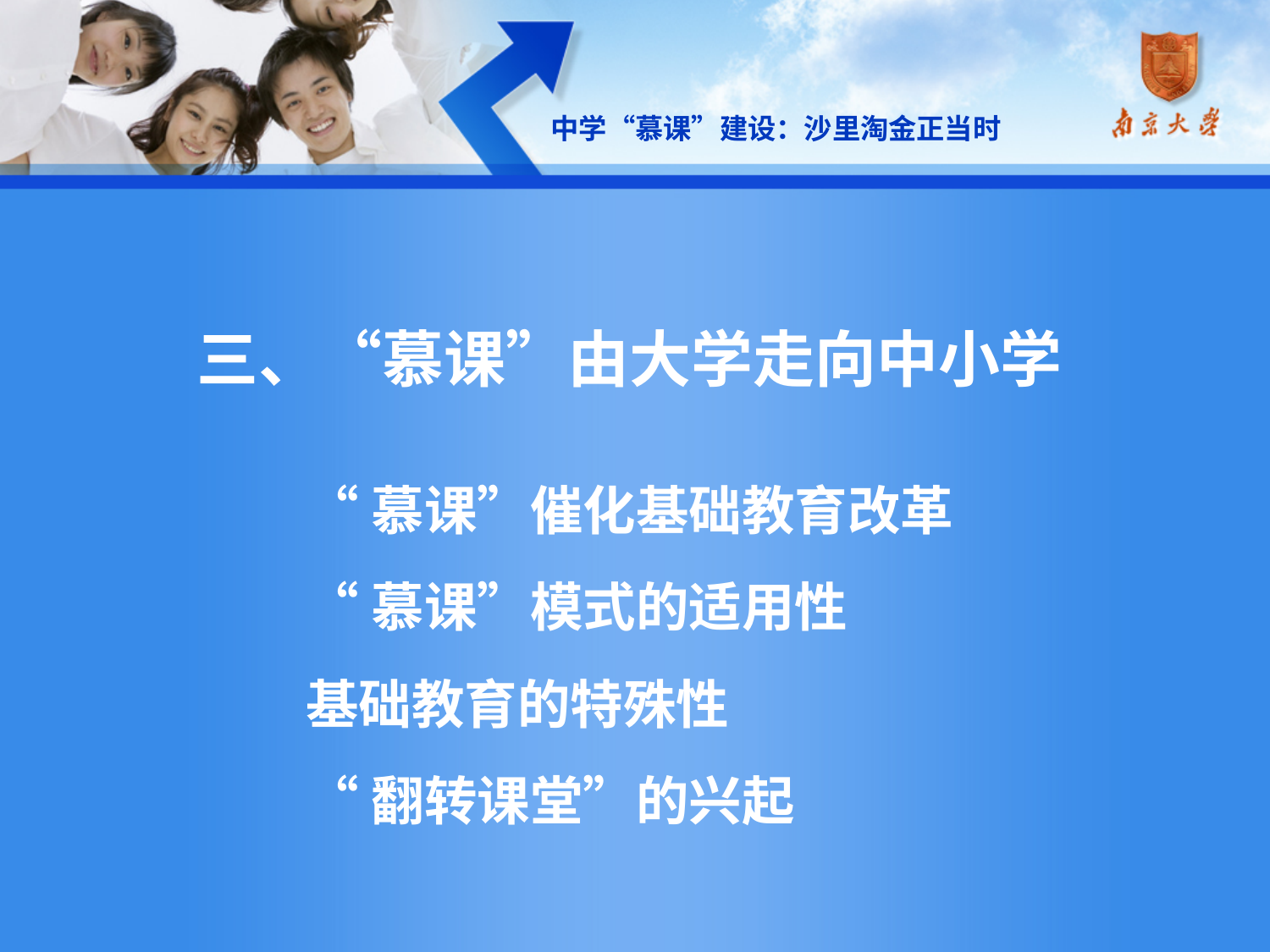

三、“慕课”由大学走向中小学
“慕课”催化基础教育改革
“慕课”模式的适用性
基础教育的特殊性
“翻转课堂”的兴起